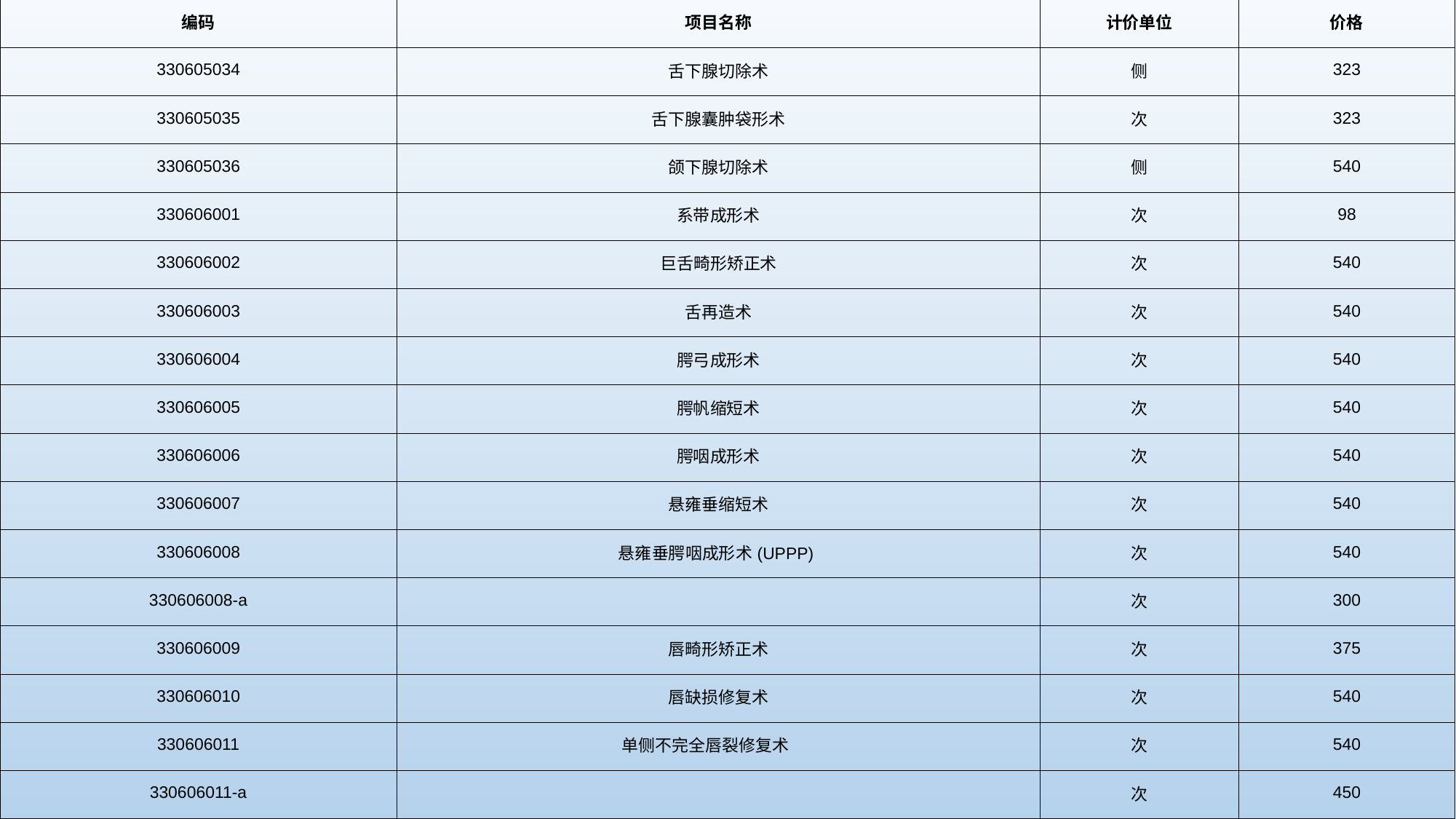

| 编码 | 项目名称 | 计价单位 | 价格 |
| --- | --- | --- | --- |
| 330605034 | 舌下腺切除术 | 侧 | 323 |
| 330605035 | 舌下腺囊肿袋形术 | 次 | 323 |
| 330605036 | 颌下腺切除术 | 侧 | 540 |
| 330606001 | 系带成形术 | 次 | 98 |
| 330606002 | 巨舌畸形矫正术 | 次 | 540 |
| 330606003 | 舌再造术 | 次 | 540 |
| 330606004 | 腭弓成形术 | 次 | 540 |
| 330606005 | 腭帆缩短术 | 次 | 540 |
| 330606006 | 腭咽成形术 | 次 | 540 |
| 330606007 | 悬雍垂缩短术 | 次 | 540 |
| 330606008 | 悬雍垂腭咽成形术(UPPP) | 次 | 540 |
| 330606008-a |  | 次 | 300 |
| 330606009 | 唇畸形矫正术 | 次 | 375 |
| 330606010 | 唇缺损修复术 | 次 | 540 |
| 330606011 | 单侧不完全唇裂修复术 | 次 | 540 |
| 330606011-a |  | 次 | 450 |